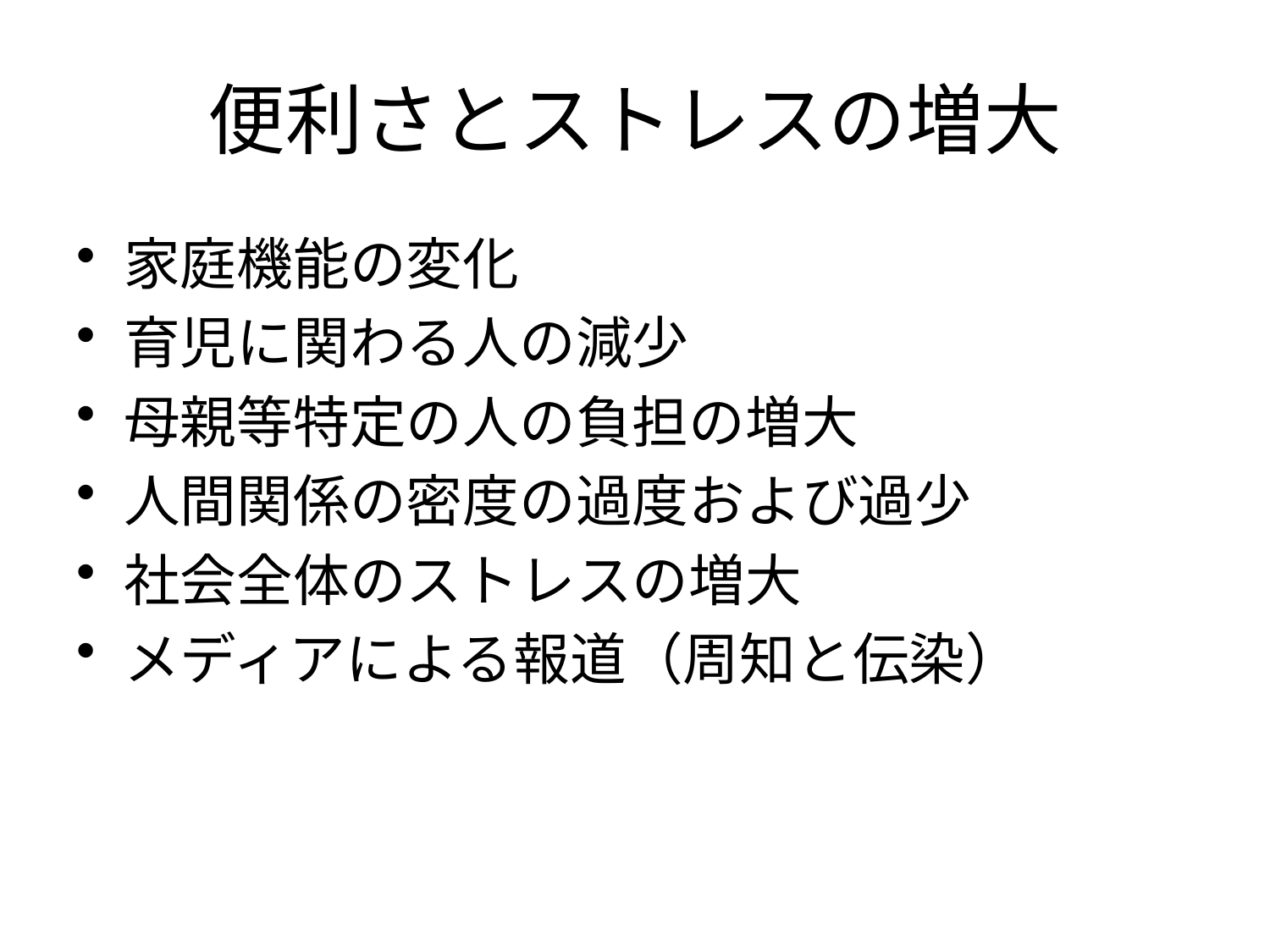

# 便利さとストレスの増大
家庭機能の変化
育児に関わる人の減少
母親等特定の人の負担の増大
人間関係の密度の過度および過少
社会全体のストレスの増大
メディアによる報道（周知と伝染）